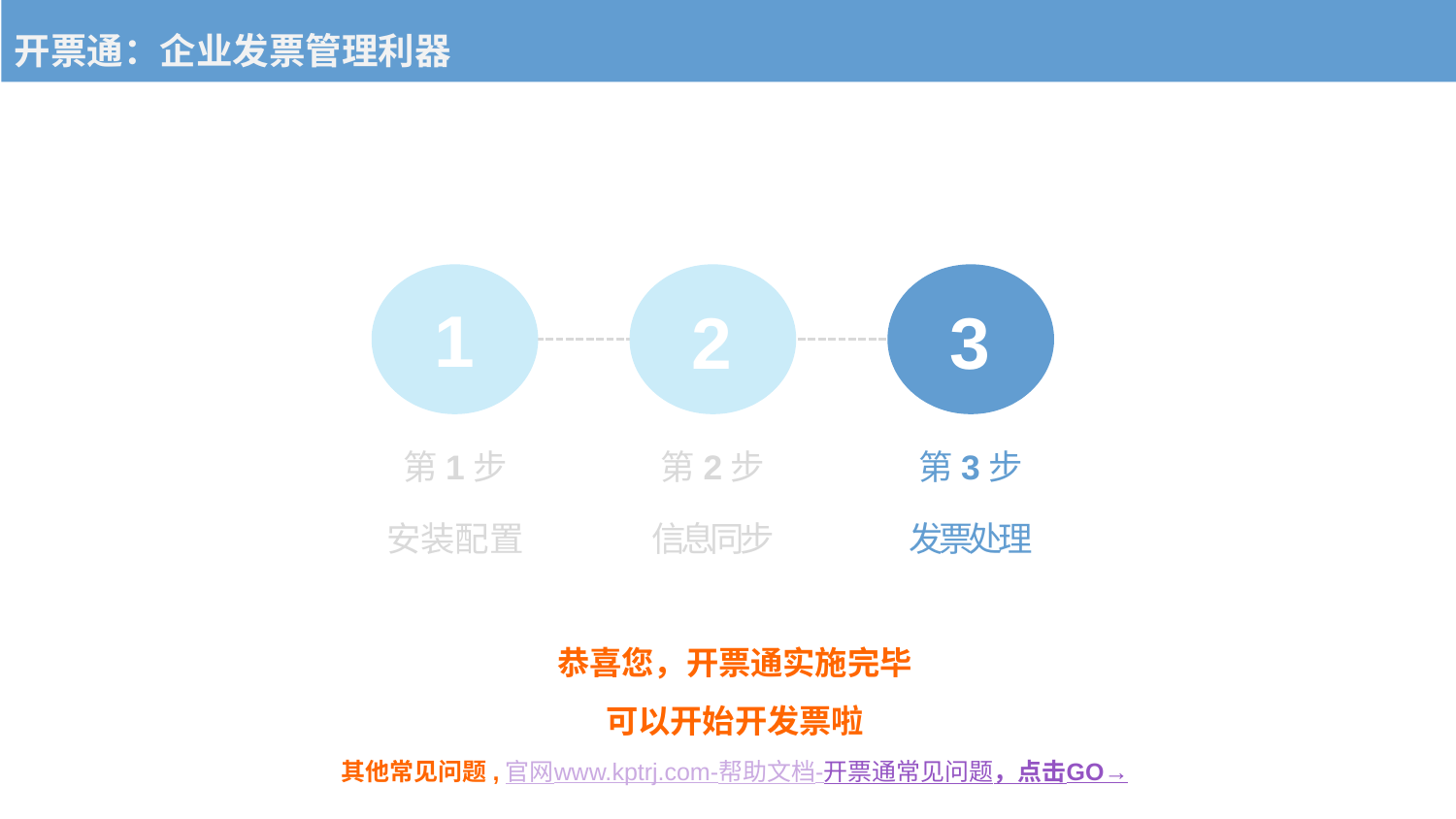

开票通：企业发票管理利器

1
2
3

第1步
安装配置
第2步
信息同步
第3步
发票处理
恭喜您，开票通实施完毕
可以开始开发票啦
其他常见问题,官网www.kptrj.com-帮助文档-开票通常见问题，点击GO→